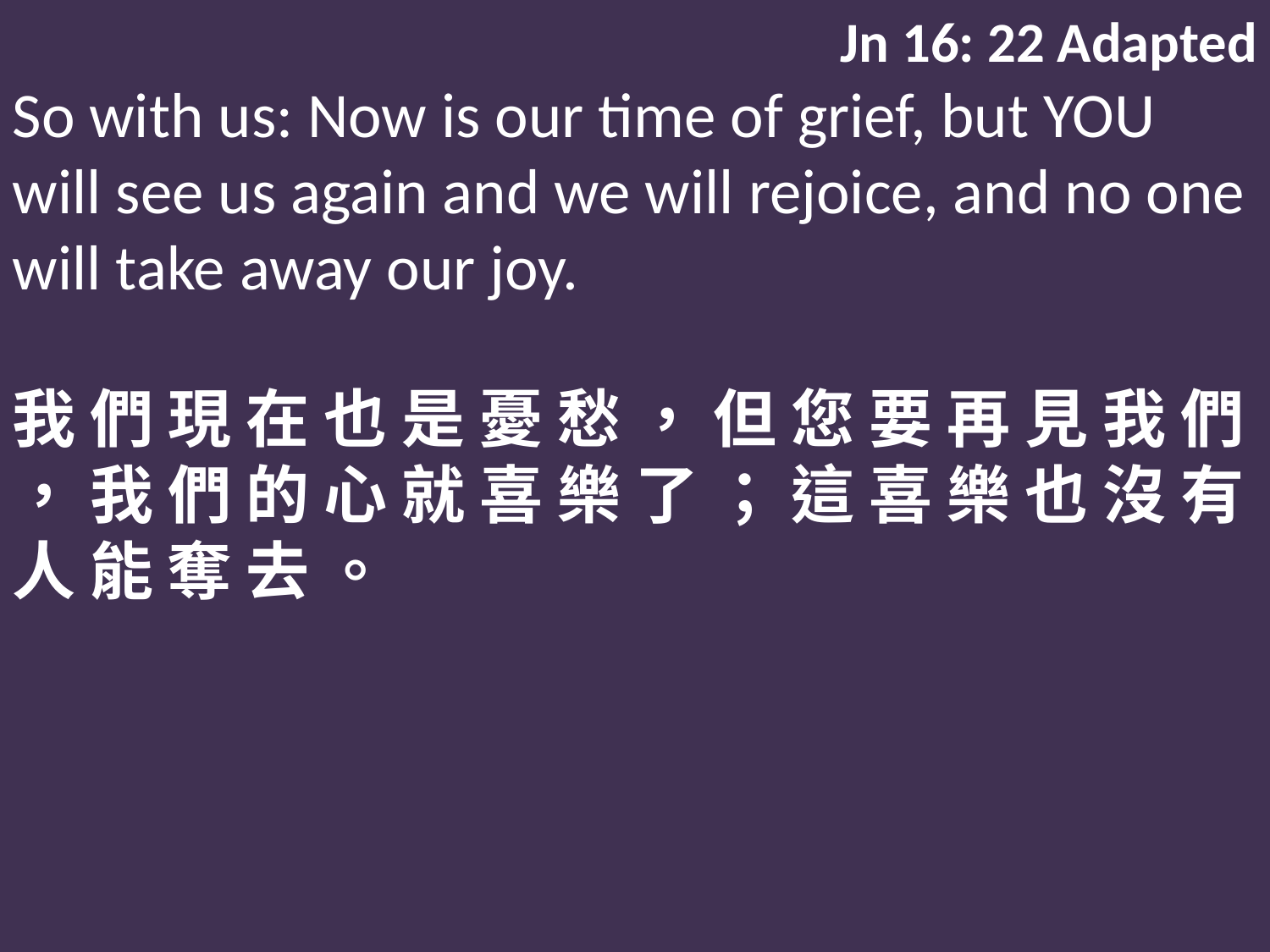

Jn 16: 22 Adapted
So with us: Now is our time of grief, but YOU will see us again and we will rejoice, and no one will take away our joy.

我 們 現 在 也 是 憂 愁 ， 但 您 要 再 見 我 們 ， 我 們 的 心 就 喜 樂 了 ； 這 喜 樂 也 沒 有 人 能 奪 去 。